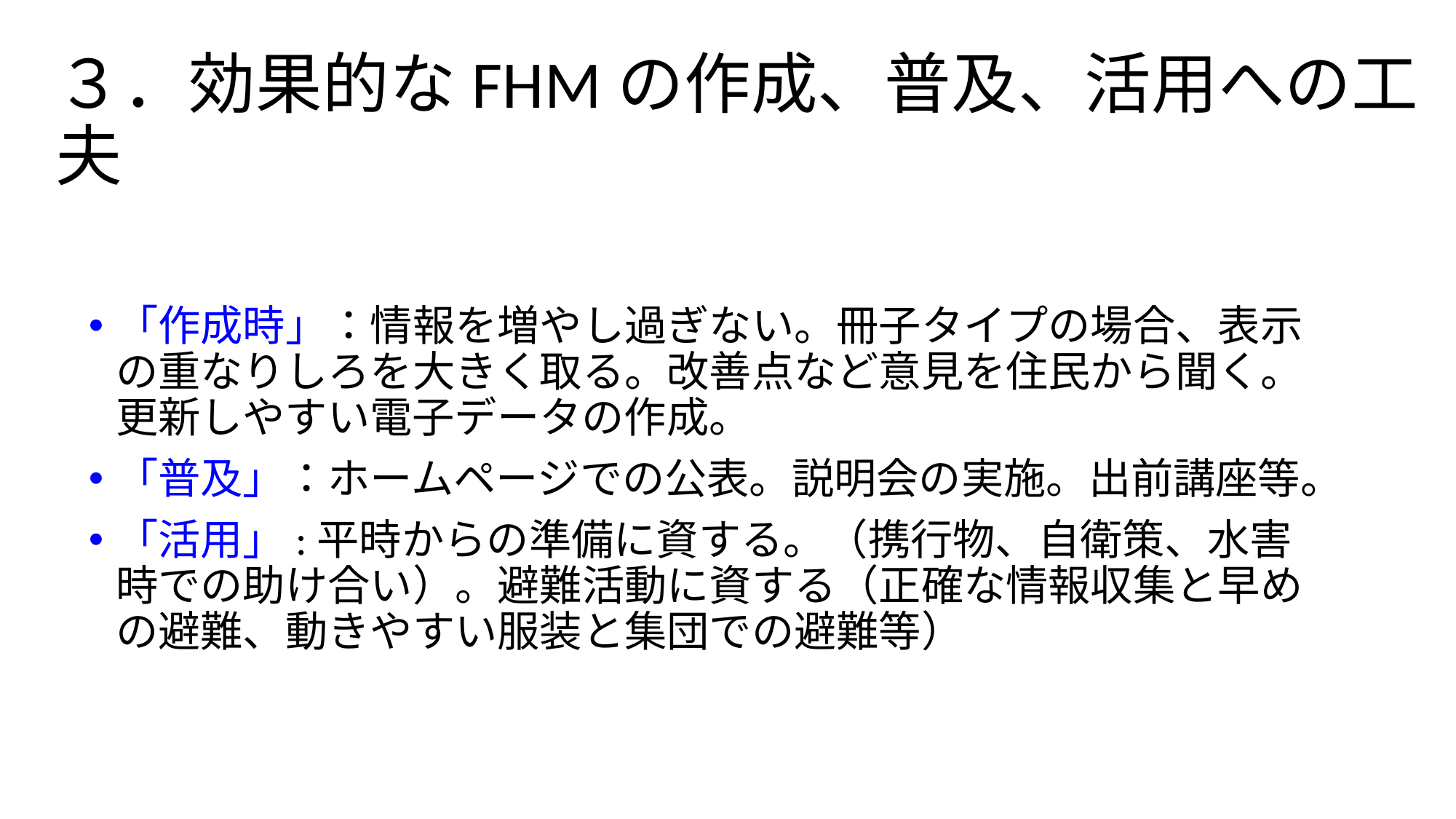

# ３．効果的なFHMの作成、普及、活用への工夫
「作成時」：情報を増やし過ぎない。冊子タイプの場合、表示の重なりしろを大きく取る。改善点など意見を住民から聞く。更新しやすい電子データの作成。
「普及」：ホームページでの公表。説明会の実施。出前講座等。
「活用」:平時からの準備に資する。（携行物、自衛策、水害時での助け合い）。避難活動に資する（正確な情報収集と早めの避難、動きやすい服装と集団での避難等）